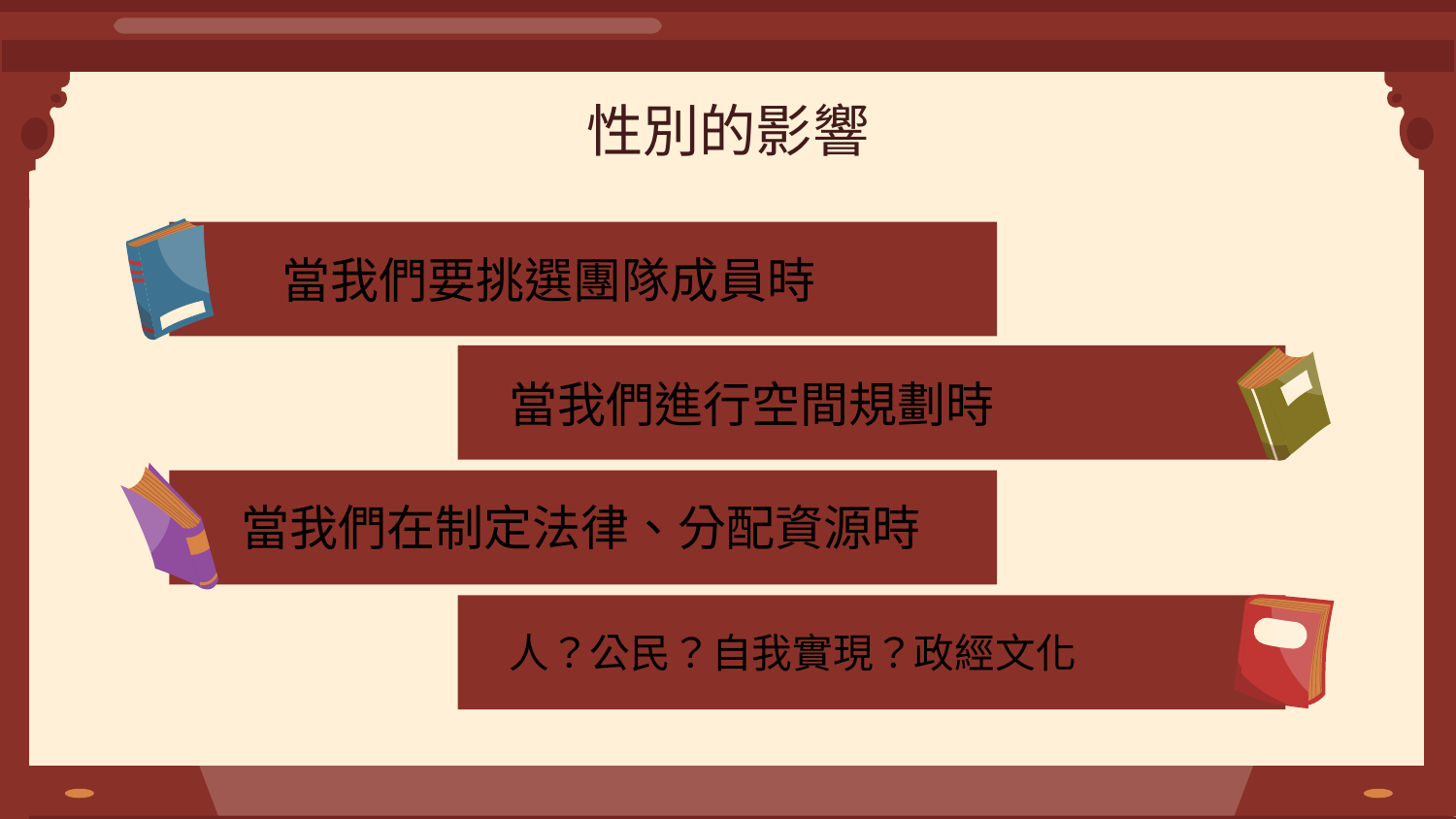

# 性別的影響

當我們要挑選團隊成員時
當我們進行空間規劃時
當我們在制定法律、分配資源時
人？公民？自我實現？政經文化